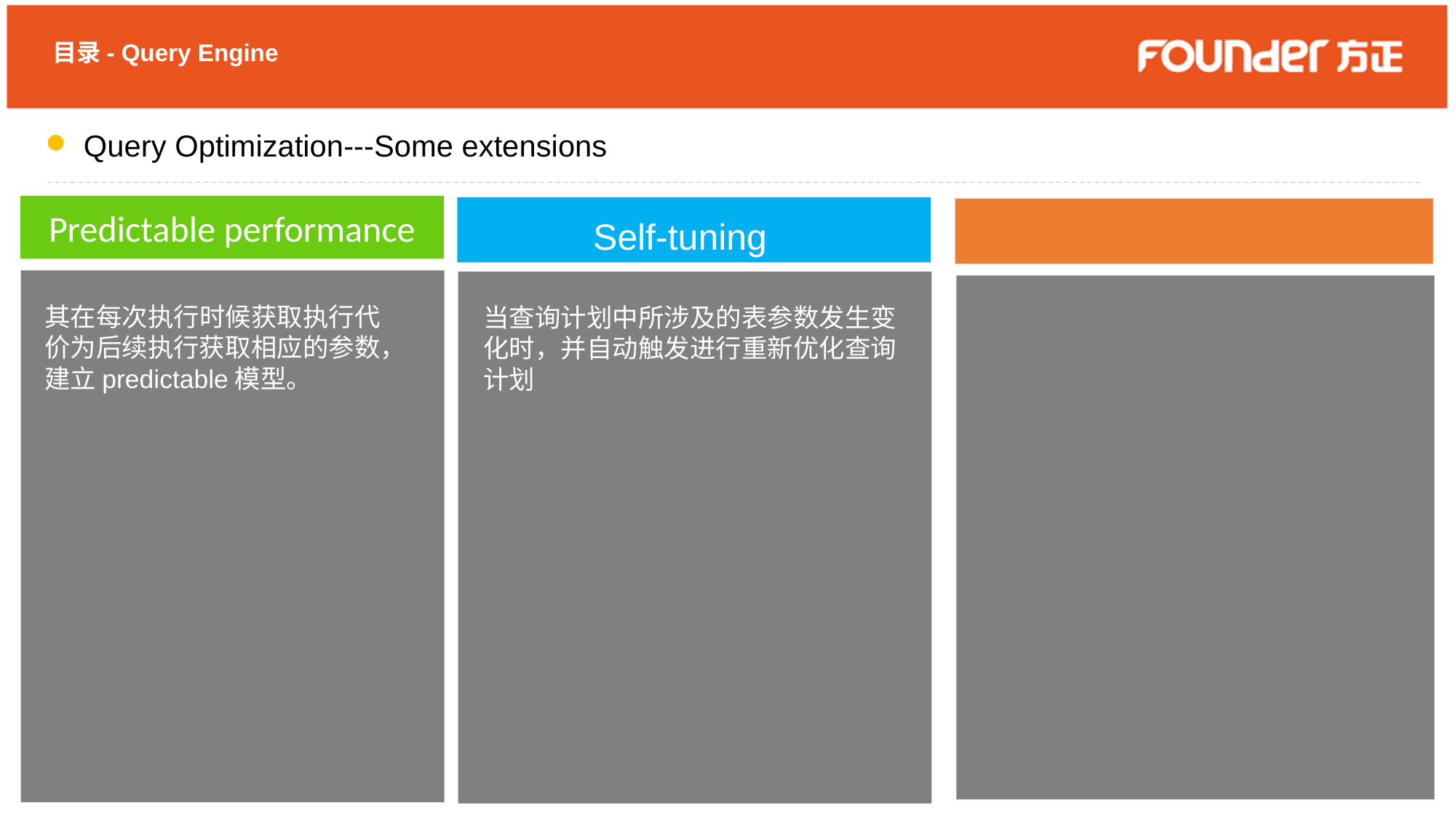

目录- Query Engine
Query Optimization---Some extensions

Predictable performance

其在每次执行时候获取执行代价为后续执行获取相应的参数，建立predictable模型。

Self-tuning

当查询计划中所涉及的表参数发生变化时，并自动触发进行重新优化查询计划